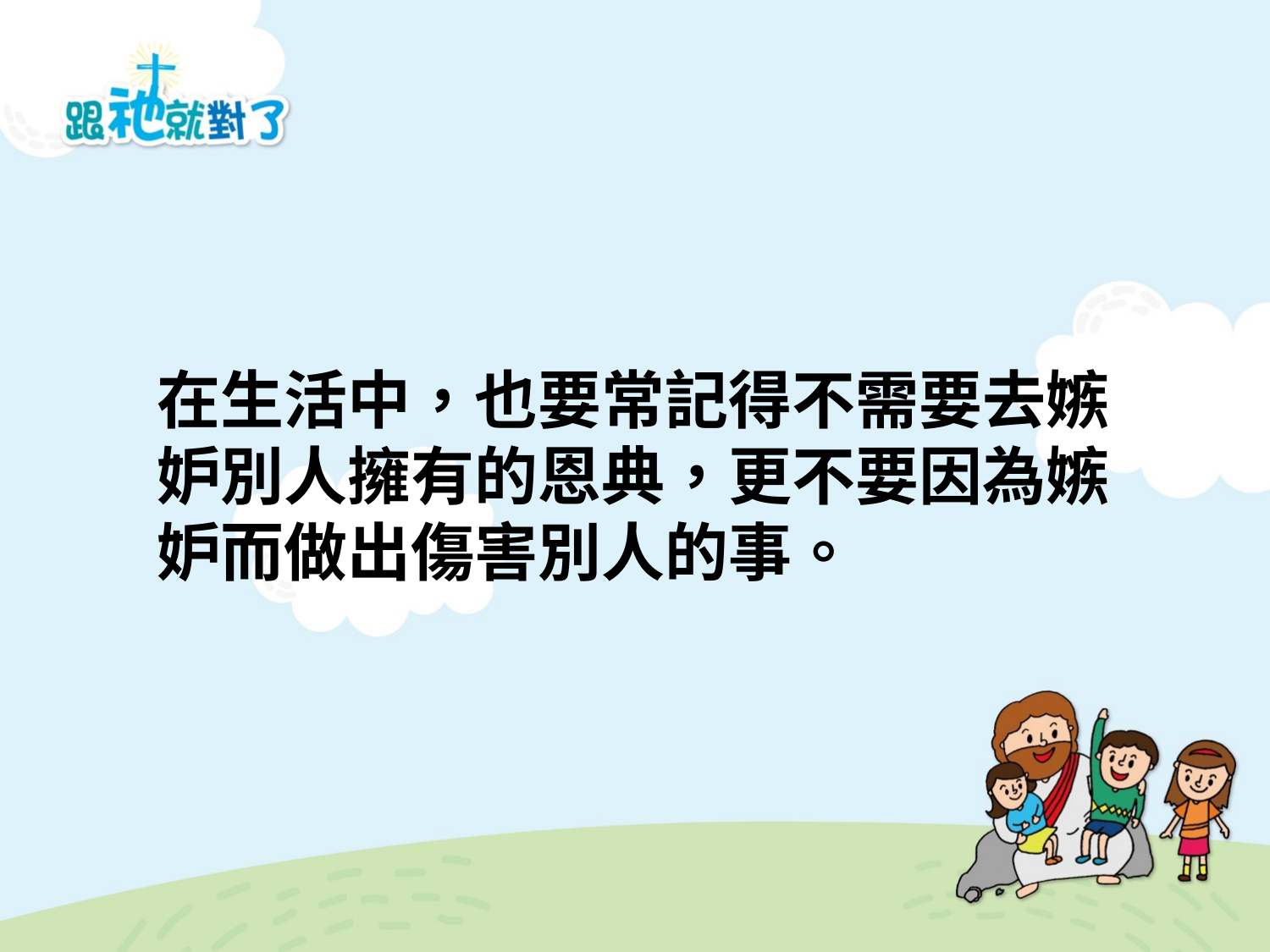

在生活中，也要常記得不需要去嫉妒別人擁有的恩典，更不要因為嫉妒而做出傷害別人的事。